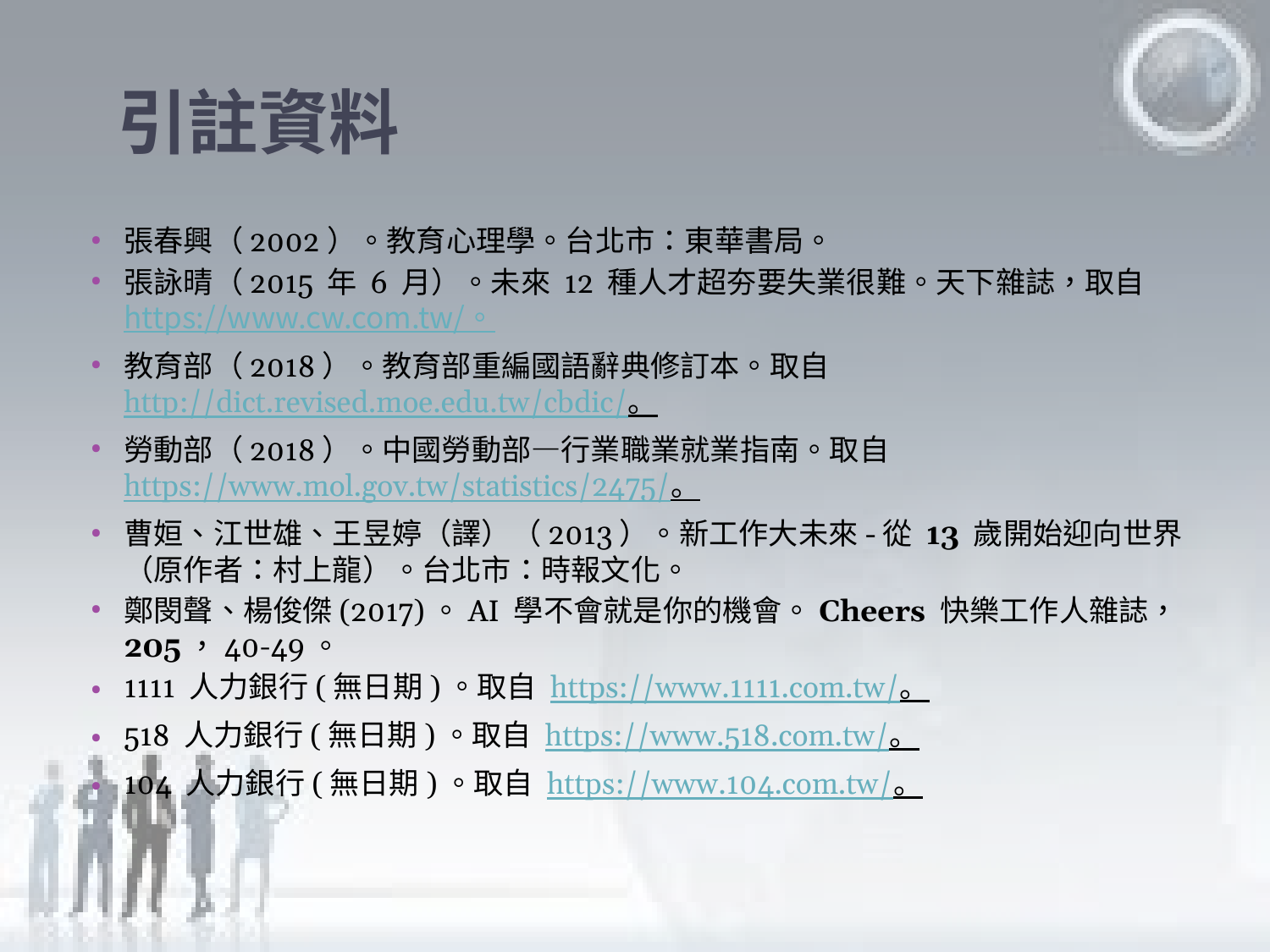

# 引註資料
張春興（2002）。教育心理學。台北市：東華書局。
張詠晴（2015 年 6 月）。未來 12 種人才超夯要失業很難。天下雜誌，取自 https://www.cw.com.tw/。
教育部（2018）。教育部重編國語辭典修訂本。取自 http://dict.revised.moe.edu.tw/cbdic/。
勞動部（2018）。中國勞動部—行業職業就業指南。取自 https://www.mol.gov.tw/statistics/2475/。
曹姮、江世雄、王昱婷（譯）（2013）。新工作大未來-從 13 歲開始迎向世界（原作者：村上龍）。台北市：時報文化。
鄭閔聲、楊俊傑(2017)。AI 學不會就是你的機會。Cheers 快樂工作人雜誌，205，40-49。
1111 人力銀行(無日期)。取自 https://www.1111.com.tw/。
518 人力銀行(無日期)。取自 https://www.518.com.tw/。
104 人力銀行(無日期)。取自 https://www.104.com.tw/。